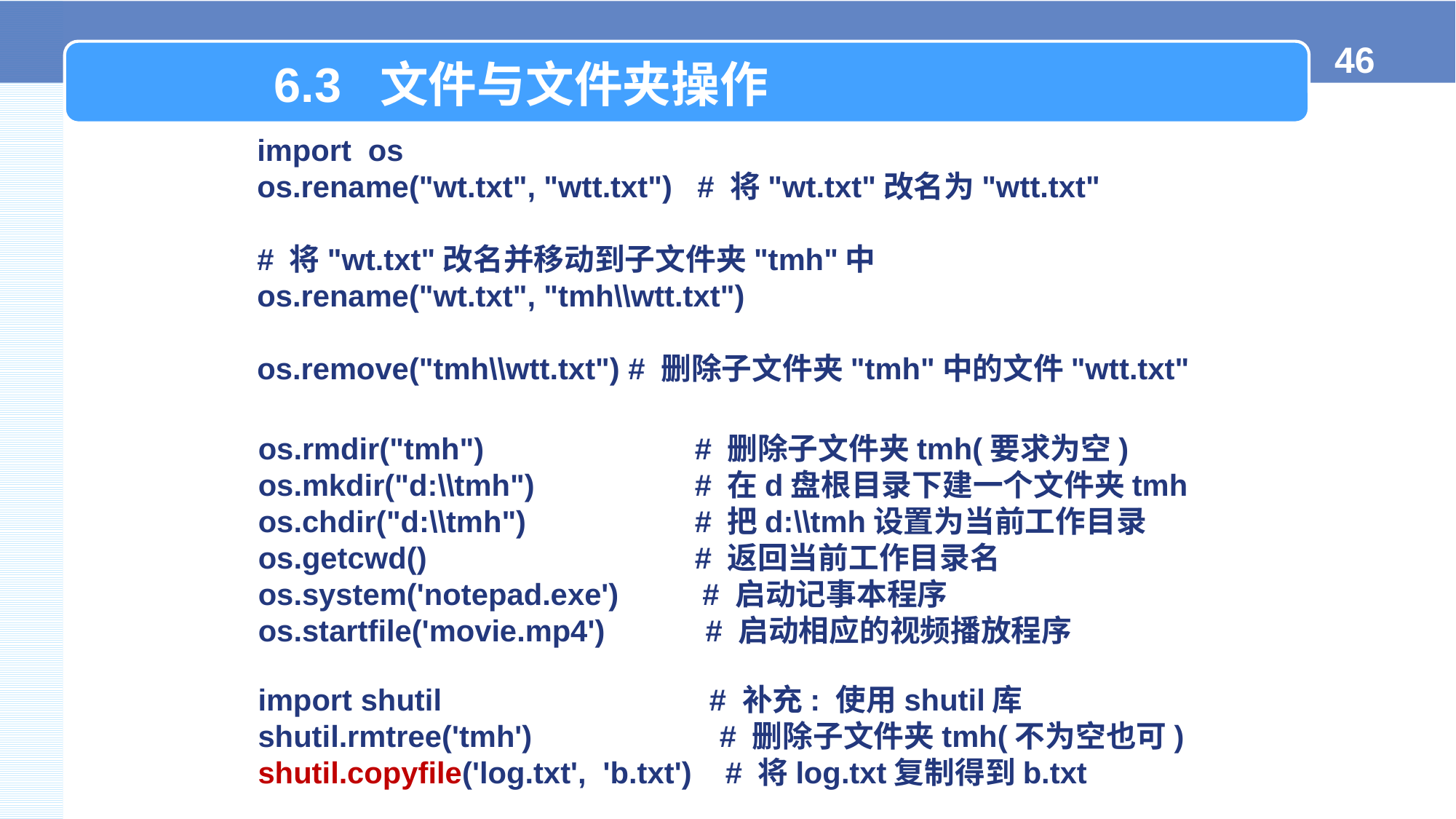

6.3  文件与文件夹操作
import  os
os.rename("wt.txt", "wtt.txt")   # 将"wt.txt"改名为"wtt.txt"

# 将"wt.txt"改名并移动到子文件夹"tmh"中
os.rename("wt.txt", "tmh\\wtt.txt")

os.remove("tmh\\wtt.txt") # 删除子文件夹"tmh"中的文件"wtt.txt"
os.rmdir("tmh")		# 删除子文件夹tmh(要求为空)
os.mkdir("d:\\tmh")		# 在d盘根目录下建一个文件夹tmh
os.chdir("d:\\tmh")		# 把d:\\tmh设置为当前工作目录
os.getcwd()			# 返回当前工作目录名
os.system('notepad.exe')          # 启动记事本程序
os.startfile('movie.mp4')            # 启动相应的视频播放程序
import shutil                                # 补充: 使用shutil库
shutil.rmtree('tmh') 		   # 删除子文件夹tmh(不为空也可)
shutil.copyfile('log.txt',  'b.txt')    # 将log.txt复制得到b.txt